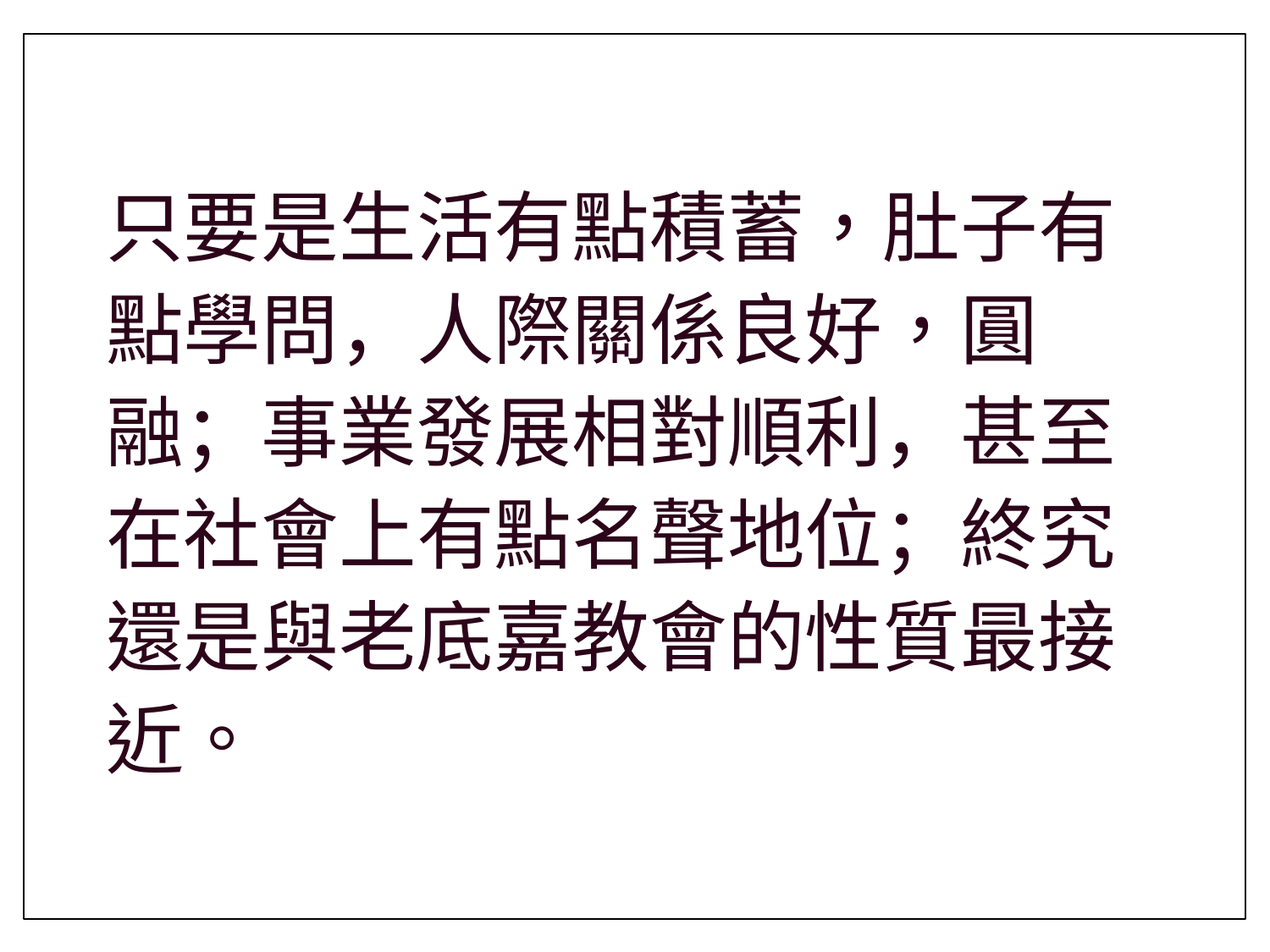

只要是生活有點積蓄，肚子有點學問，人際關係良好，圓融；事業發展相對順利，甚至在社會上有點名聲地位；終究還是與老底嘉教會的性質最接近。